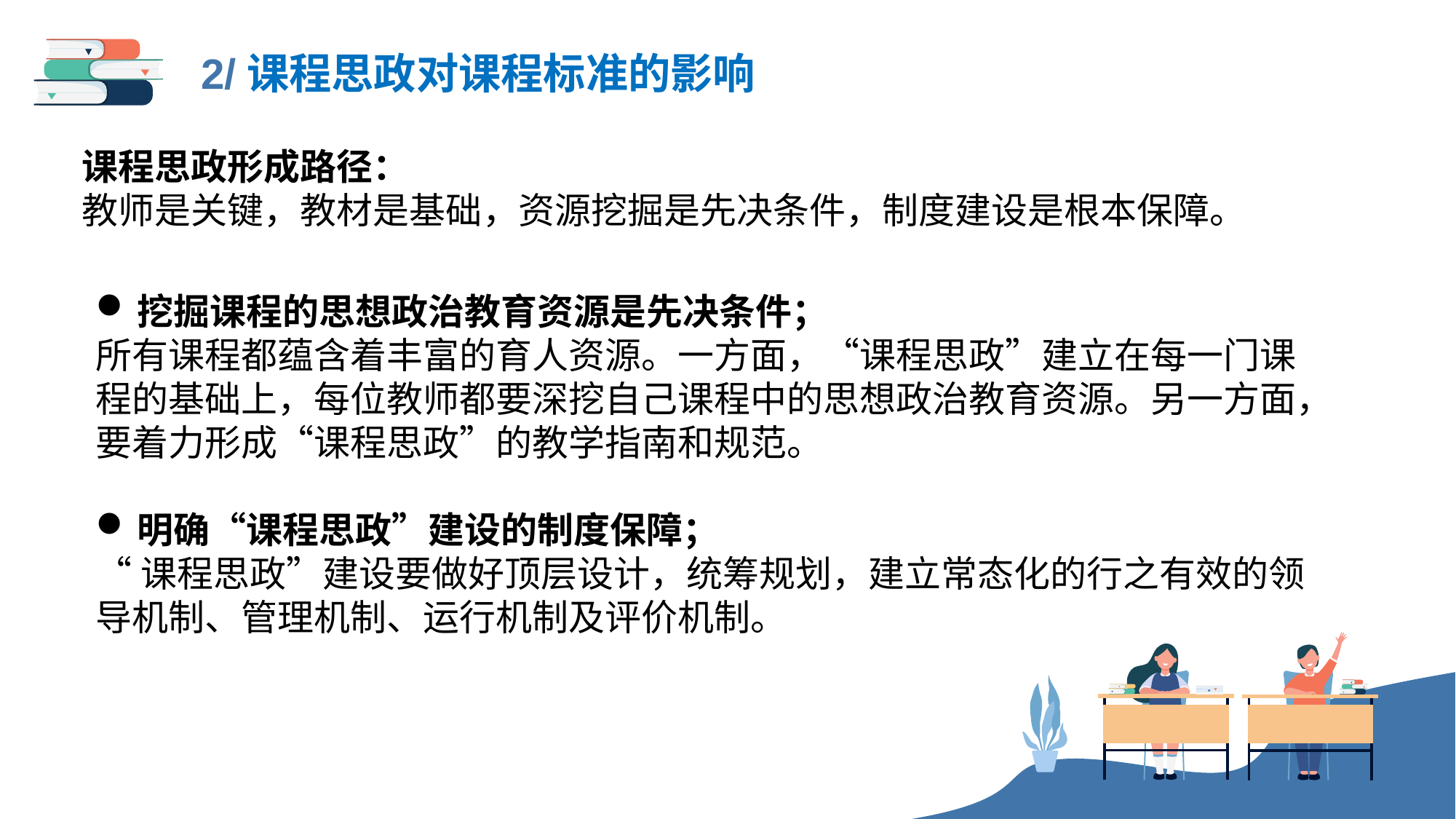

2/课程思政对课程标准的影响
课程思政形成路径：
教师是关键，教材是基础，资源挖掘是先决条件，制度建设是根本保障。
挖掘课程的思想政治教育资源是先决条件；
所有课程都蕴含着丰富的育人资源。一方面，“课程思政”建立在每一门课程的基础上，每位教师都要深挖自己课程中的思想政治教育资源。另一方面，要着力形成“课程思政”的教学指南和规范。

明确“课程思政”建设的制度保障；
“课程思政”建设要做好顶层设计，统筹规划，建立常态化的行之有效的领导机制、管理机制、运行机制及评价机制。